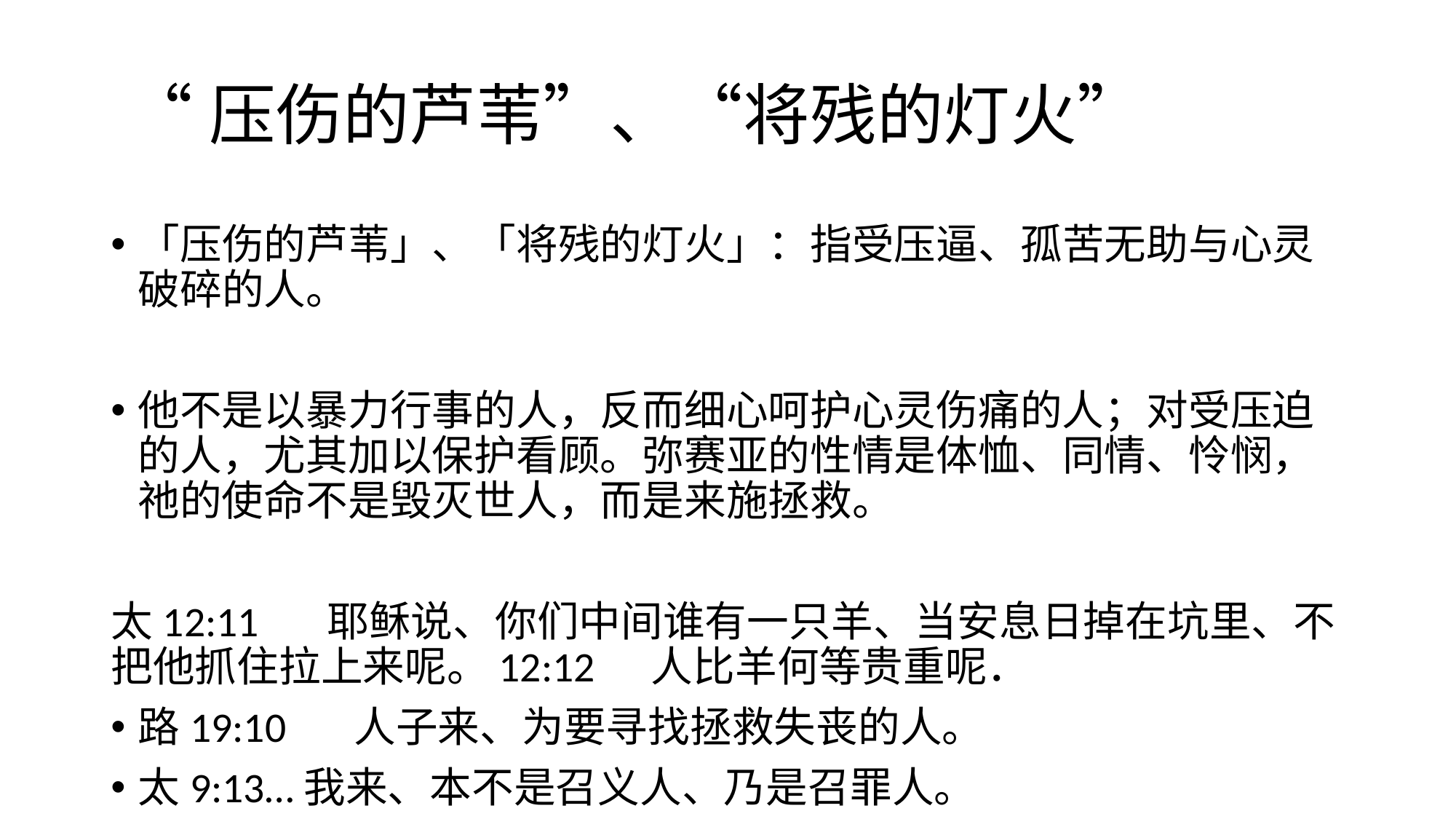

# “压伤的芦苇”、“将残的灯火”
「压伤的芦苇」、「将残的灯火」：指受压逼、孤苦无助与心灵破碎的人。

他不是以暴力行事的人，反而细心呵护心灵伤痛的人；对受压迫的人，尤其加以保护看顾。弥赛亚的性情是体恤、同情、怜悯，祂的使命不是毁灭世人，而是来施拯救。

太12:11	耶稣说、你们中间谁有一只羊、当安息日掉在坑里、不把他抓住拉上来呢。12:12	人比羊何等贵重呢．
路19:10	人子来、为要寻找拯救失丧的人。
太9:13…我来、本不是召义人、乃是召罪人。